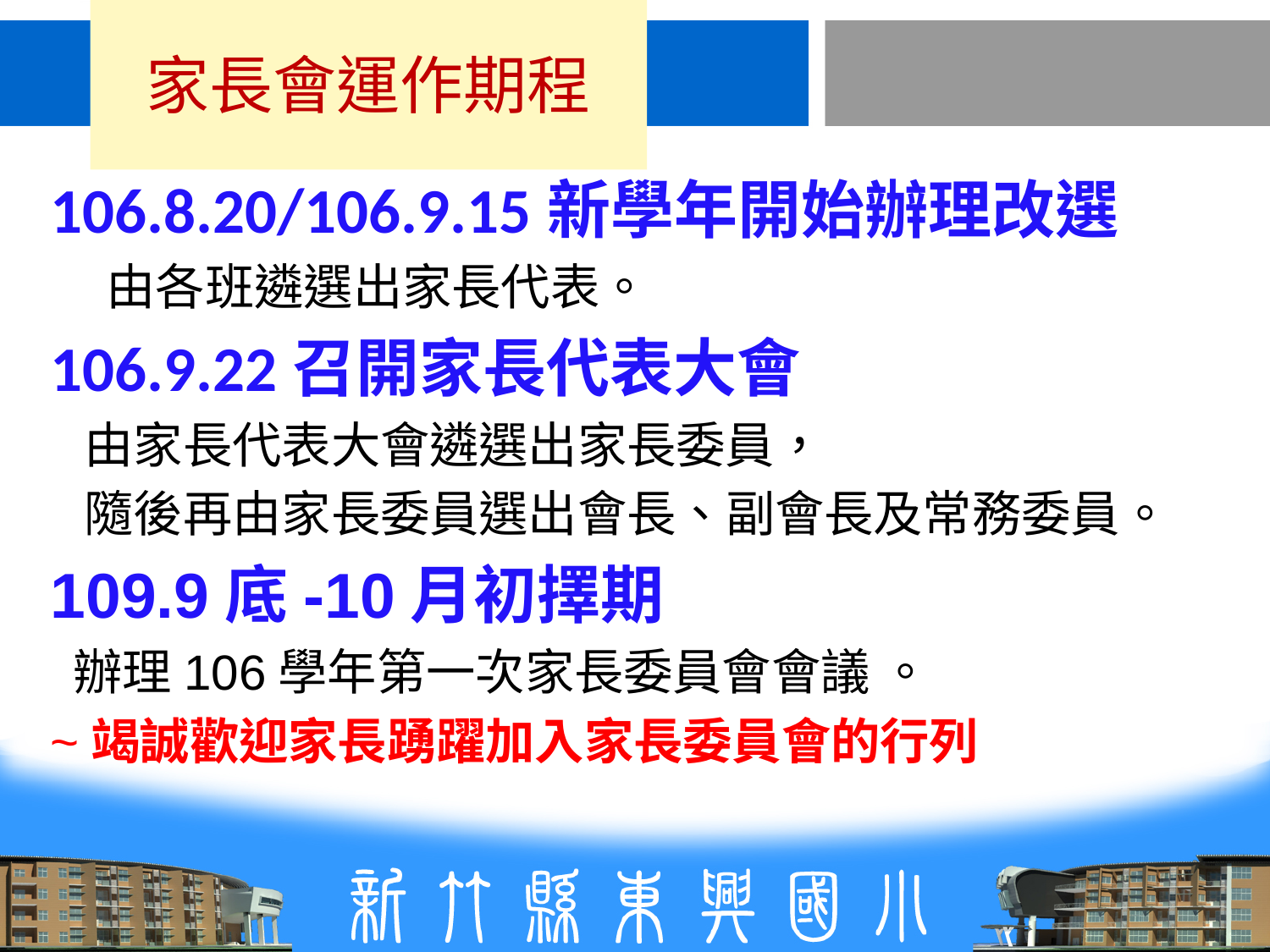

# 家長會運作期程

106.8.20/106.9.15新學年開始辦理改選
    由各班遴選出家長代表。
106.9.22召開家長代表大會
  由家長代表大會遴選出家長委員，
  隨後再由家長委員選出會長、副會長及常務委員。
109.9底-10月初擇期
 辦理106學年第一次家長委員會會議 。
~竭誠歡迎家長踴躍加入家長委員會的行列